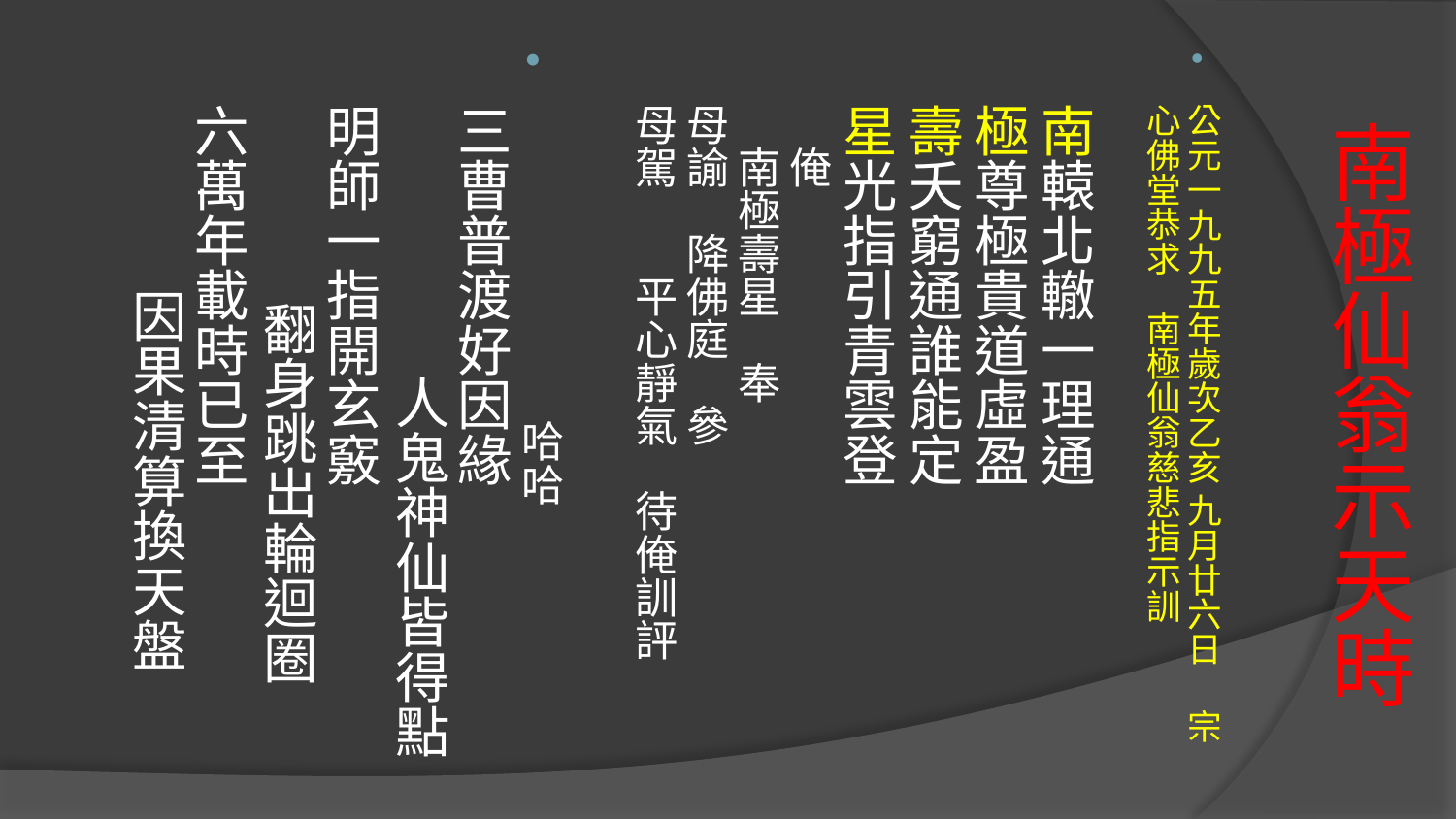

公元一九九五年歲次乙亥 九月廿六日 　宗心佛堂恭求　南極仙翁慈悲指示訓
南轅北轍一理通　                極尊極貴道虛盈
壽夭窮通誰能定　                   星光指引青雲登
　俺
　南極壽星　奉
母諭　降佛庭　參
母駕　　平心靜氣　待俺訓評
                                哈哈
三曹普渡好因緣　                                         人鬼神仙皆得點
明師一指開玄竅　                                   翻身跳出輪迴圈
六萬年載時已至　                                  因果清算換天盤
# 南極仙翁示天時